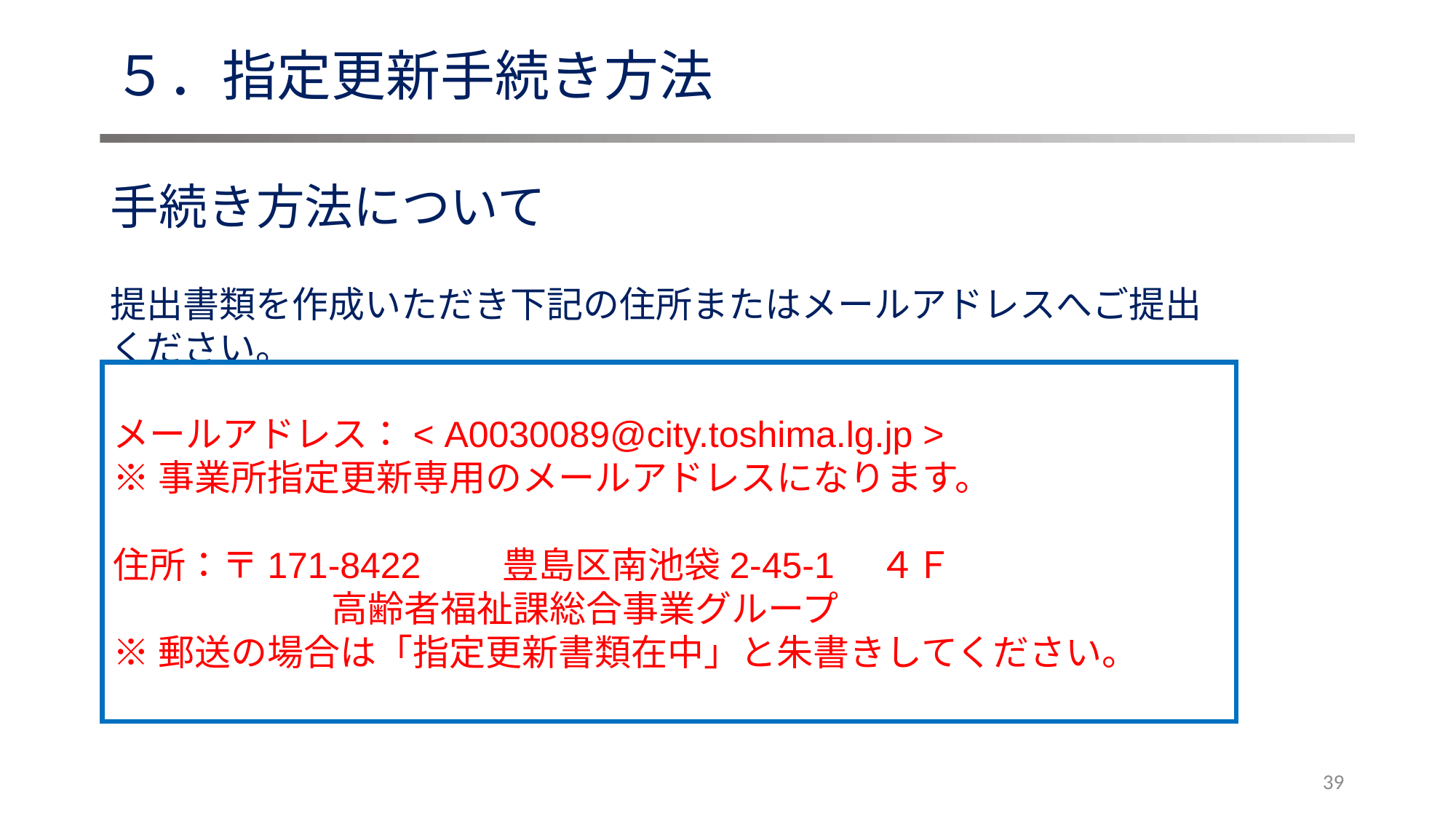

# ５．指定更新手続き方法

手続き方法について
提出書類を作成いただき下記の住所またはメールアドレスへご提出ください。
メールアドレス：< A0030089@city.toshima.lg.jp >
※事業所指定更新専用のメールアドレスになります。

住所：〒171-8422　　豊島区南池袋2-45-1　４Ｆ
　　　　　　高齢者福祉課総合事業グループ
※郵送の場合は「指定更新書類在中」と朱書きしてください。
39